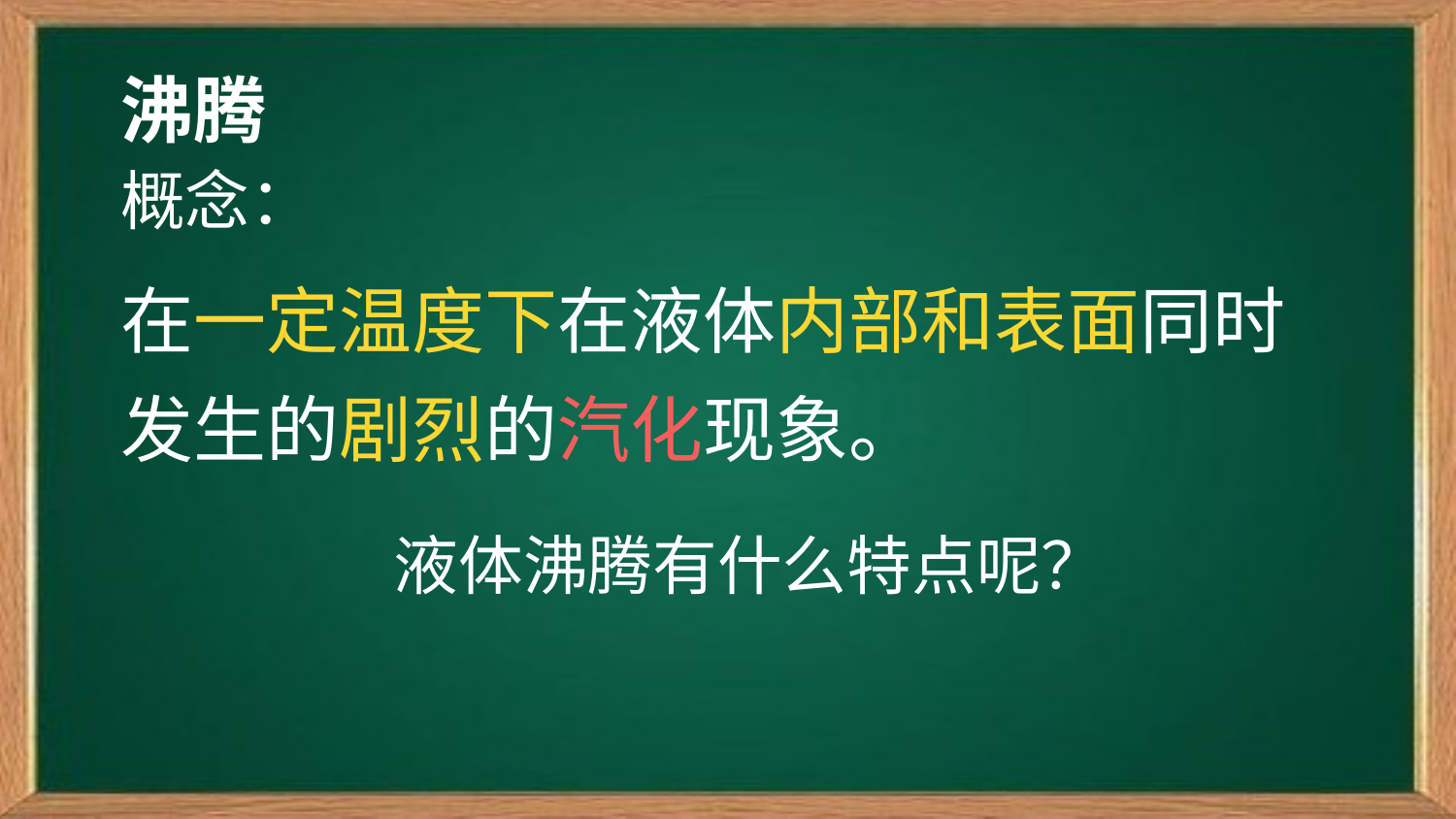

沸腾
概念：
在一定温度下在液体内部和表面同时发生的剧烈的汽化现象。
液体沸腾有什么特点呢？